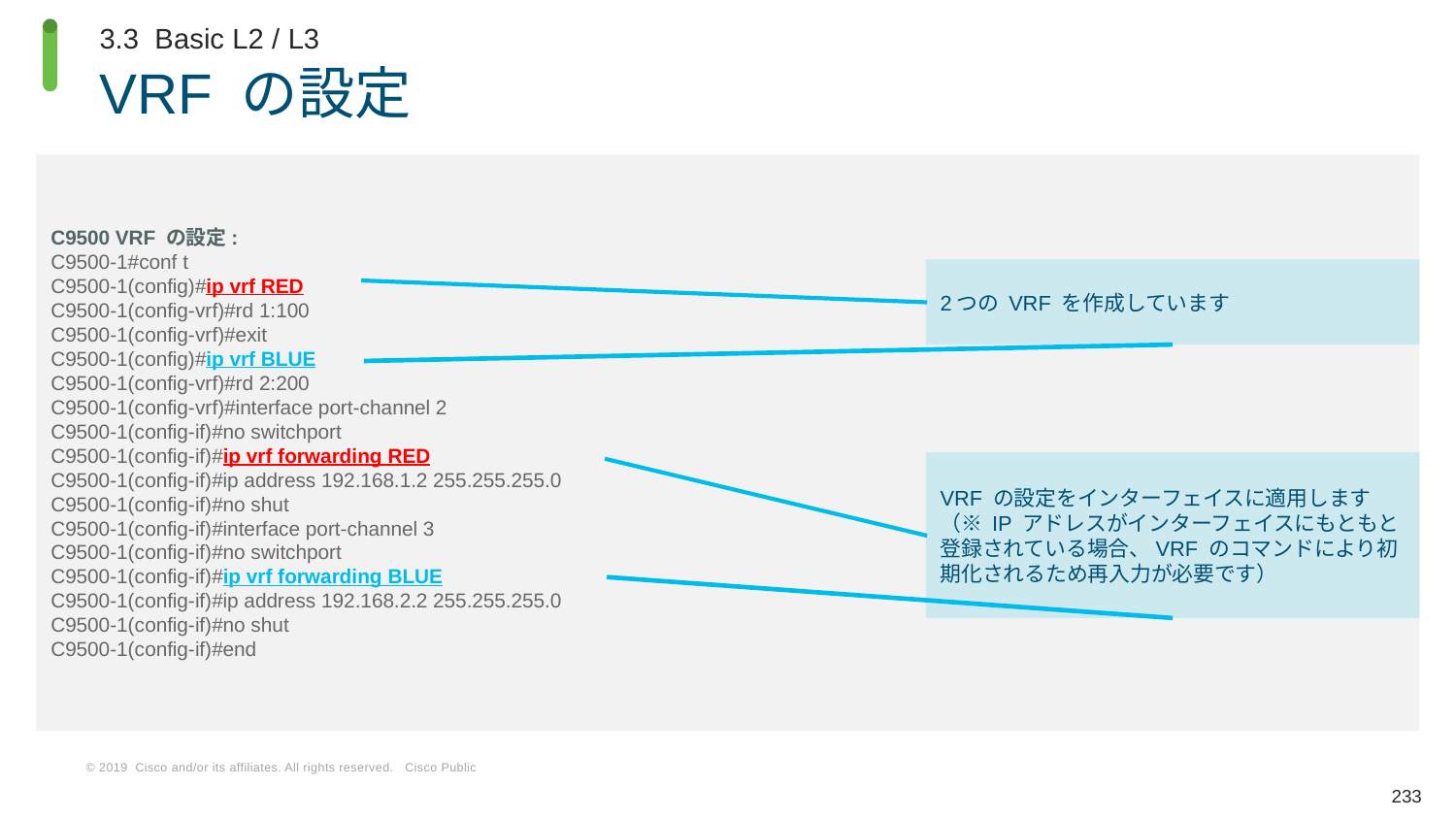

3.3  Basic L2 / L3
# VRF の設定
C9500 VRF の設定:
C9500-1#conf t
C9500-1(config)#ip vrf RED
C9500-1(config-vrf)#rd 1:100
C9500-1(config-vrf)#exit
C9500-1(config)#ip vrf BLUE
C9500-1(config-vrf)#rd 2:200
C9500-1(config-vrf)#interface port-channel 2
C9500-1(config-if)#no switchport
C9500-1(config-if)#ip vrf forwarding RED
C9500-1(config-if)#ip address 192.168.1.2 255.255.255.0
C9500-1(config-if)#no shut
C9500-1(config-if)#interface port-channel 3
C9500-1(config-if)#no switchport
C9500-1(config-if)#ip vrf forwarding BLUE
C9500-1(config-if)#ip address 192.168.2.2 255.255.255.0
C9500-1(config-if)#no shut
C9500-1(config-if)#end
2つの VRF を作成しています
VRF の設定をインターフェイスに適用します
（※ IP アドレスがインターフェイスにもともと登録されている場合、VRF のコマンドにより初期化されるため再入力が必要です）
233